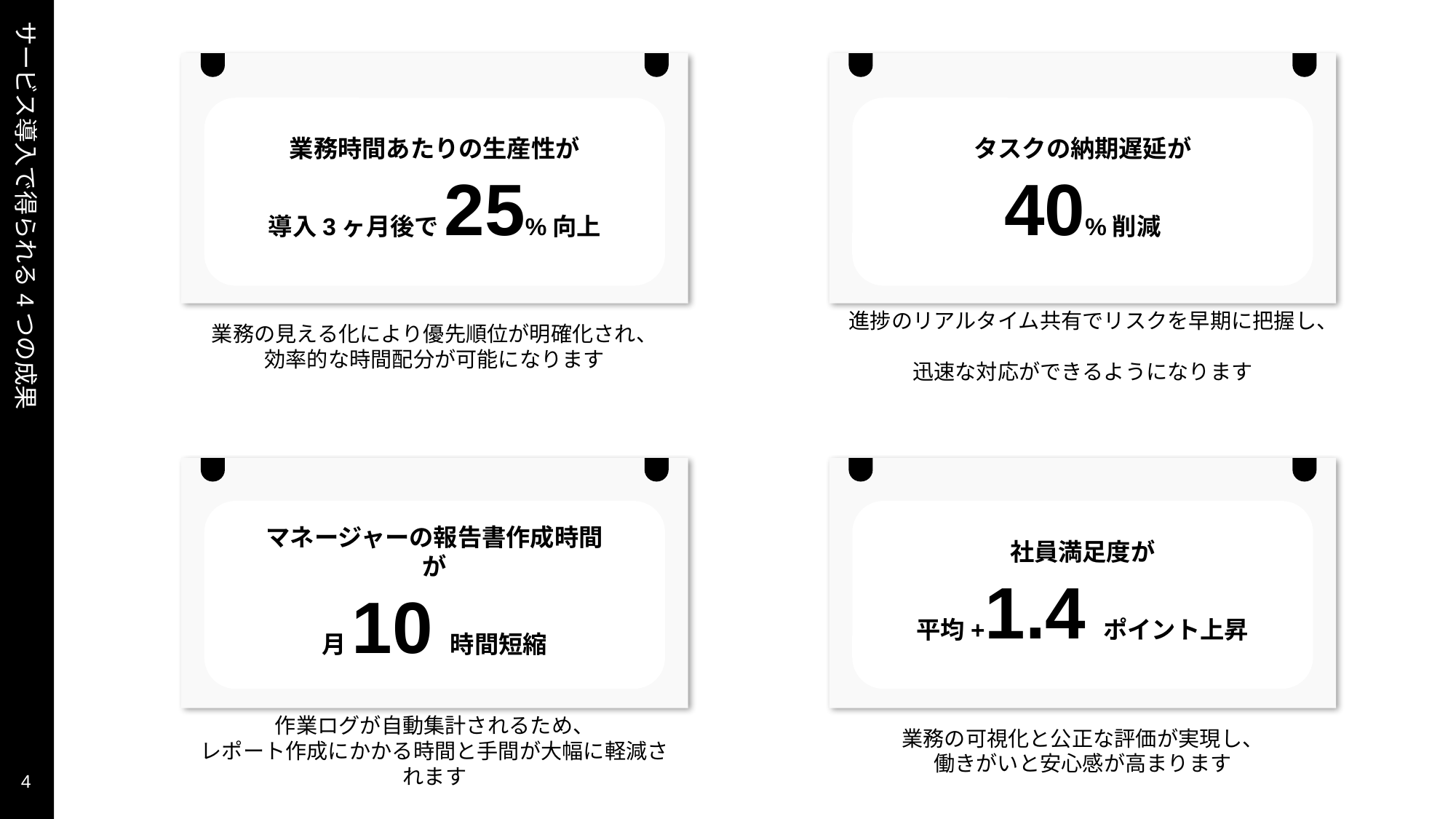

サービス導入で得られる4つの成果

業務時間あたりの生産性が
導入3ヶ月後で25%向上
タスクの納期遅延が
40%削減
業務の見える化により優先順位が明確化され、
効率的な時間配分が可能になります
進捗のリアルタイム共有でリスクを早期に把握し、
迅速な対応ができるようになります

マネージャーの報告書作成時間が
月10時間短縮
社員満足度が
平均+1.4ポイント上昇
作業ログが自動集計されるため、
レポート作成にかかる時間と手間が大幅に軽減されます
業務の可視化と公正な評価が実現し、
働きがいと安心感が高まります
4